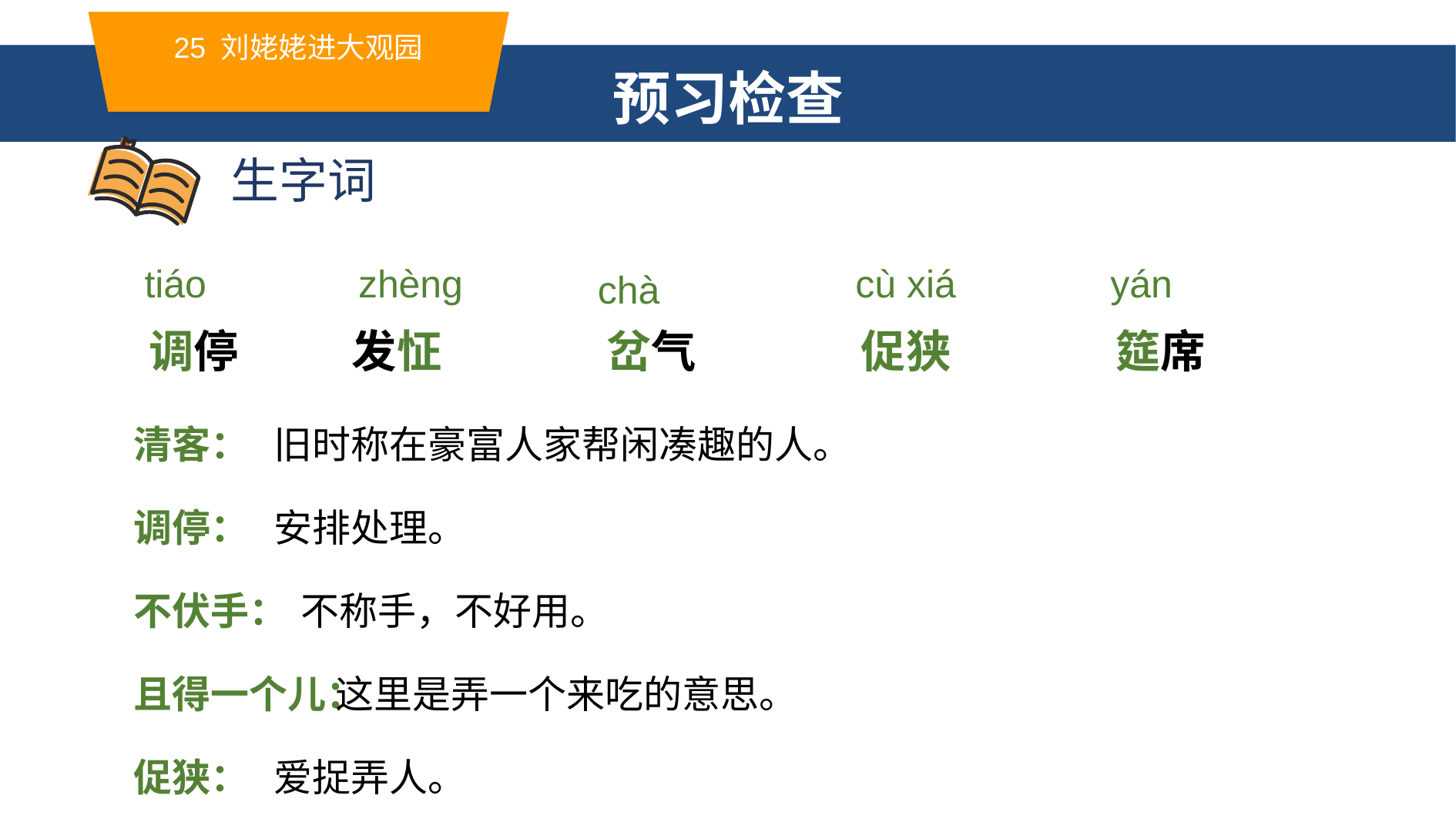

25 刘姥姥进大观园

预习检查

生字词
tiáo
zhèng
cù xiá
yán
chà
调停
发怔
岔气
促狭
筵席
清客：
调停：
不伏手：
且得一个儿：
促狭：
旧时称在豪富人家帮闲凑趣的人。
安排处理。
  不称手，不好用。
      这里是弄一个来吃的意思。
爱捉弄人。